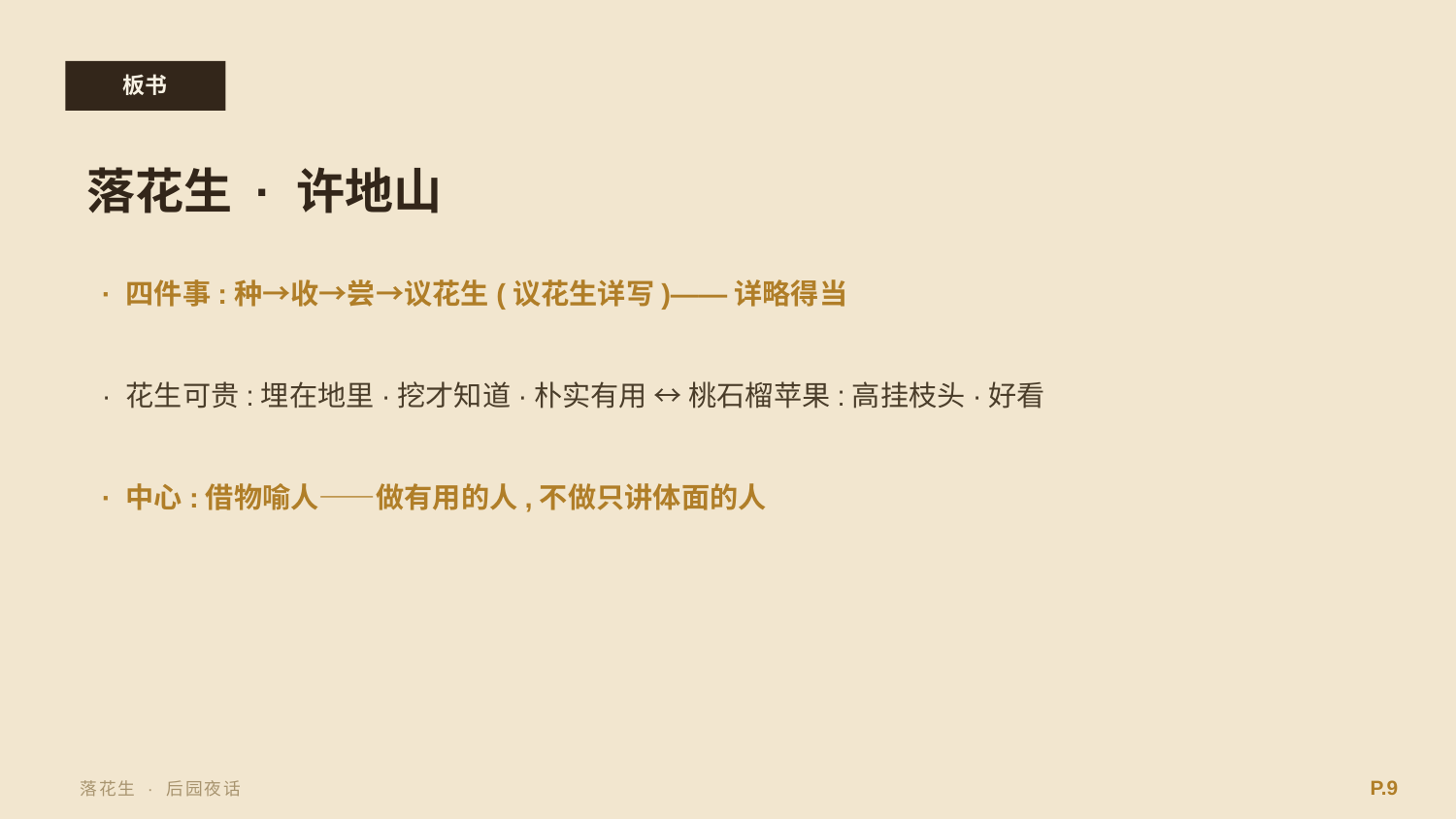

板书

落花生 · 许地山
· 四件事:种→收→尝→议花生(议花生详写)——详略得当
· 花生可贵:埋在地里·挖才知道·朴实有用 ↔ 桃石榴苹果:高挂枝头·好看
· 中心:借物喻人——做有用的人,不做只讲体面的人
P.9
落花生 · 后园夜话